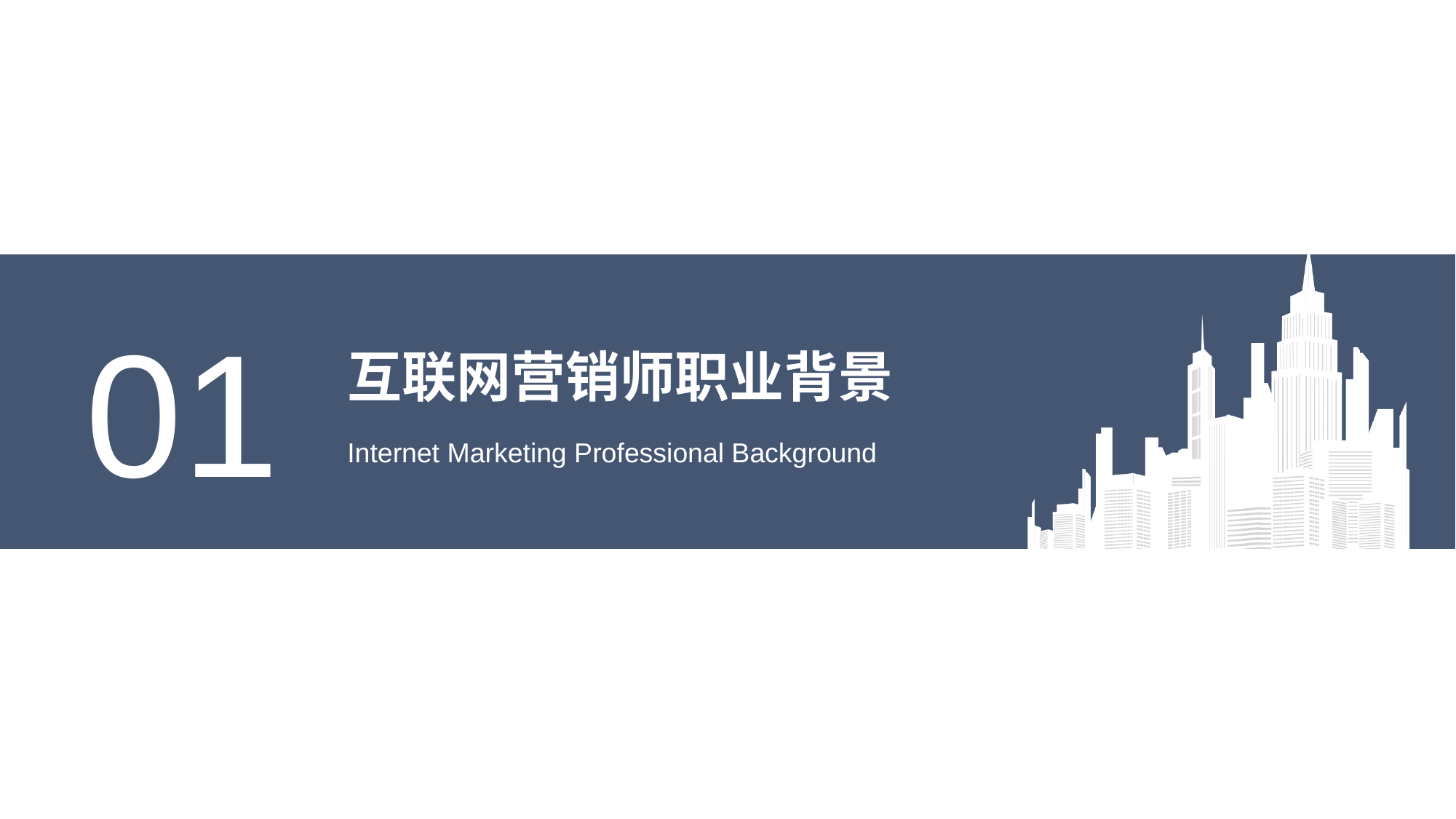

01
# 互联网营销师职业背景
Internet Marketing Professional Background